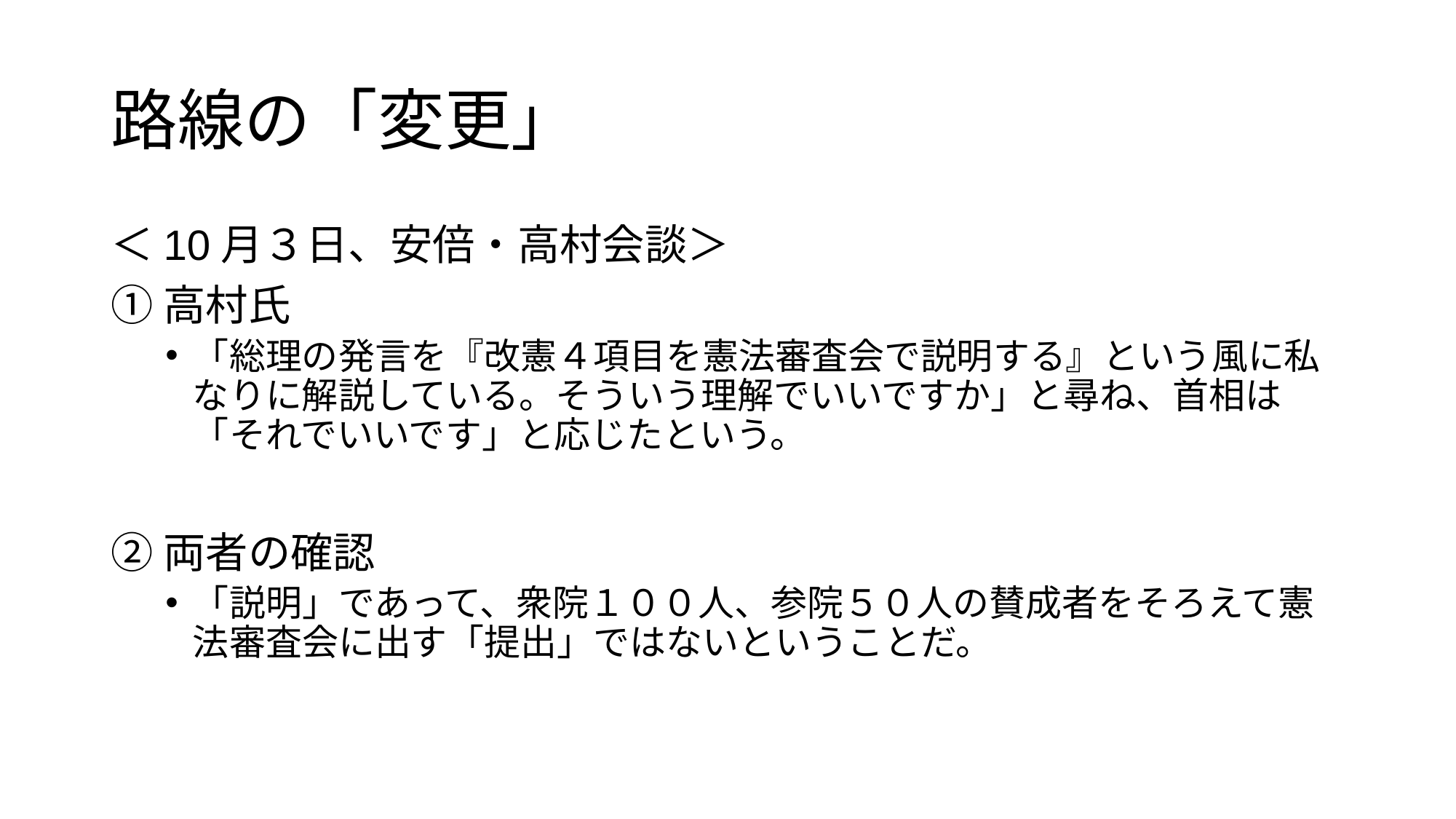

# 路線の「変更」
＜10月３日、安倍・高村会談＞
①高村氏
「総理の発言を『改憲４項目を憲法審査会で説明する』という風に私なりに解説している。そういう理解でいいですか」と尋ね、首相は「それでいいです」と応じたという。

②両者の確認
「説明」であって、衆院１００人、参院５０人の賛成者をそろえて憲法審査会に出す「提出」ではないということだ。